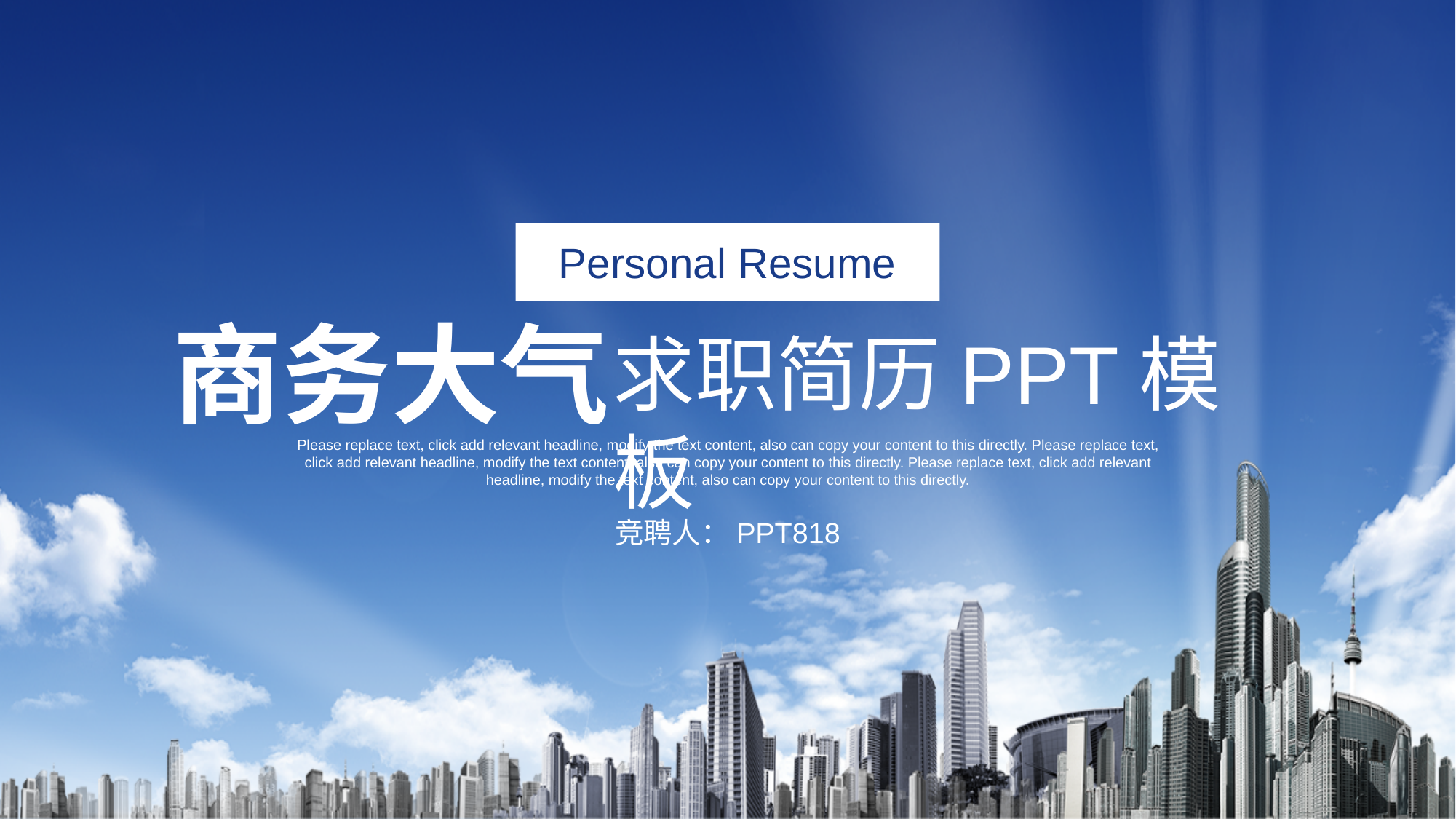

Personal Resume
商务大气
求职简历PPT模板
Please replace text, click add relevant headline, modify the text content, also can copy your content to this directly. Please replace text, click add relevant headline, modify the text content, also can copy your content to this directly. Please replace text, click add relevant headline, modify the text content, also can copy your content to this directly.
竞聘人：PPT818